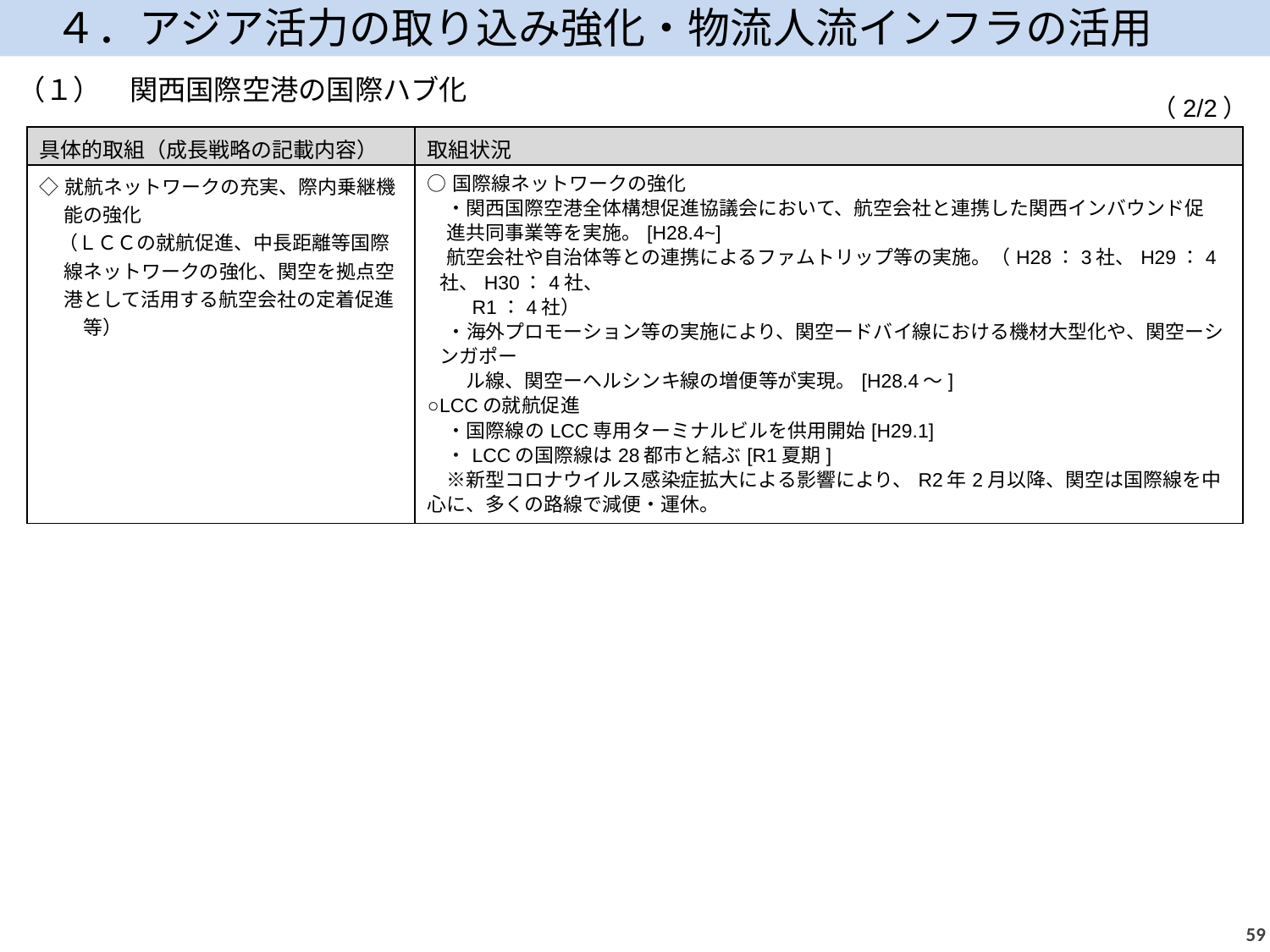

４．アジア活力の取り込み強化・物流人流インフラの活用
（１）　関西国際空港の国際ハブ化
（2/2）
| 具体的取組（成長戦略の記載内容） | 取組状況 |
| --- | --- |
| ◇就航ネットワークの充実、際内乗継機能の強化 　（ＬＣＣの就航促進、中長距離等国際線ネットワークの強化、関空を拠点空港として活用する航空会社の定着促進　等） | ○国際線ネットワークの強化 　・関西国際空港全体構想促進協議会において、航空会社と連携した関西インバウンド促 進共同事業等を実施。[H28.4~] 航空会社や自治体等との連携によるファムトリップ等の実施。（H28：3社、H29：4社、H30：4社、 　　R1：4社）　 　・海外プロモーション等の実施により、関空ードバイ線における機材大型化や、関空ーシンガポー 　　ル線、関空ーヘルシンキ線の増便等が実現。[H28.4～] ○LCCの就航促進 　・国際線のLCC専用ターミナルビルを供用開始[H29.1]　 　・LCCの国際線は28都市と結ぶ[R1夏期] 　※新型コロナウイルス感染症拡大による影響により、R2年2月以降、関空は国際線を中心に、多くの路線で減便・運休。 |
59